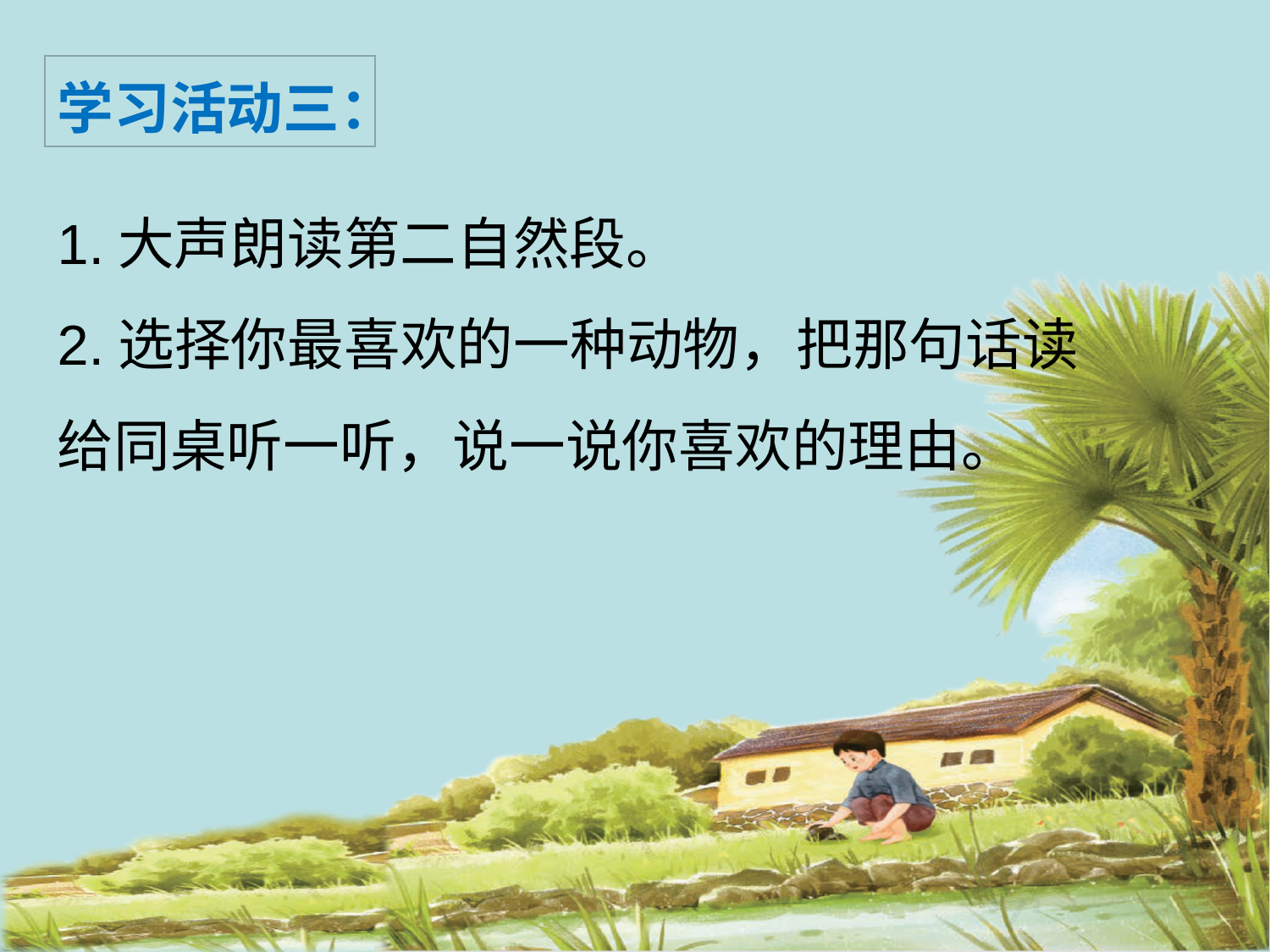

学习活动三：
1.大声朗读第二自然段。
2.选择你最喜欢的一种动物，把那句话读给同桌听一听，说一说你喜欢的理由。